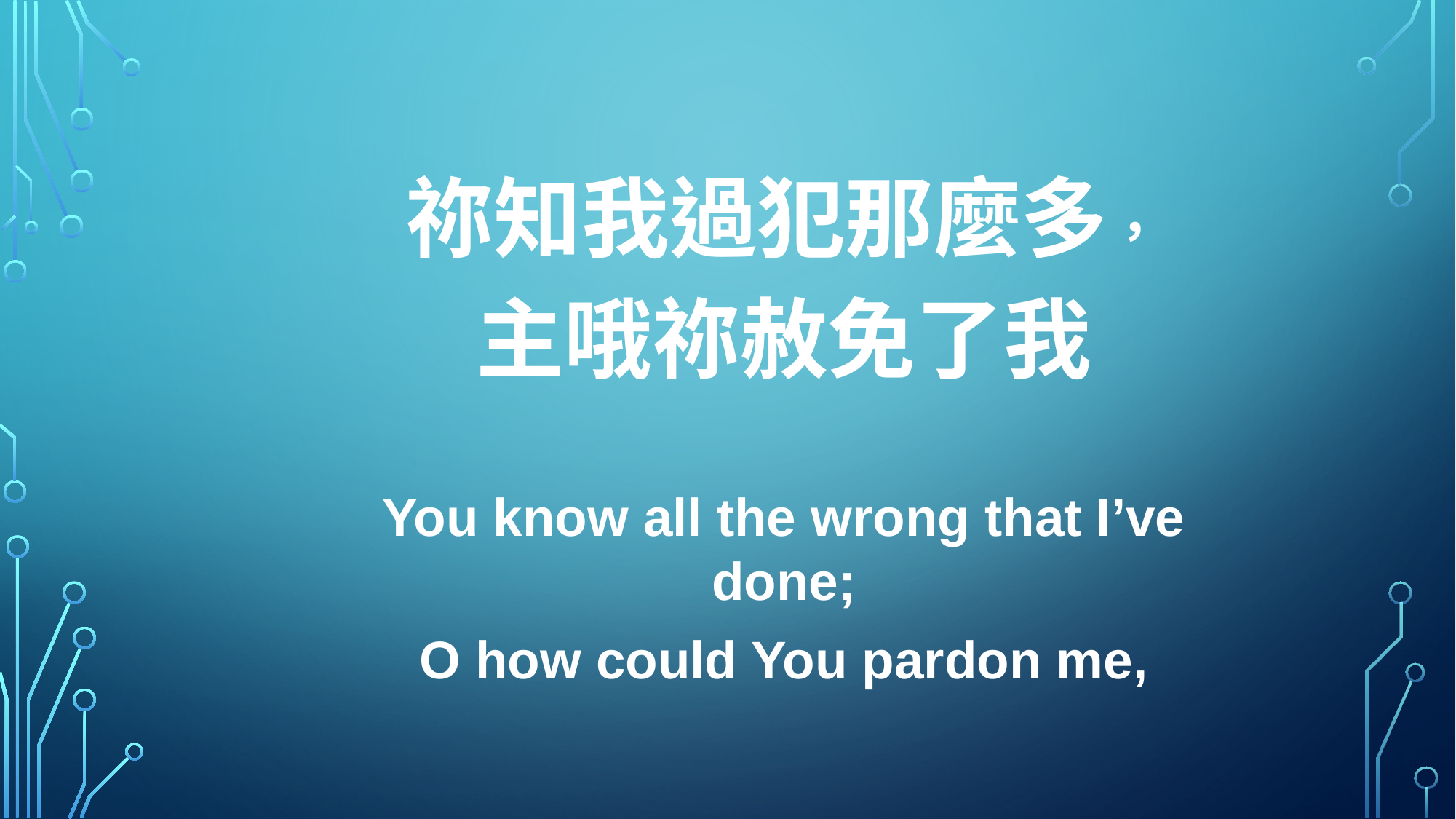

祢知我過犯那麼多，
主哦祢赦免了我

You know all the wrong that I’ve done;
O how could You pardon me,